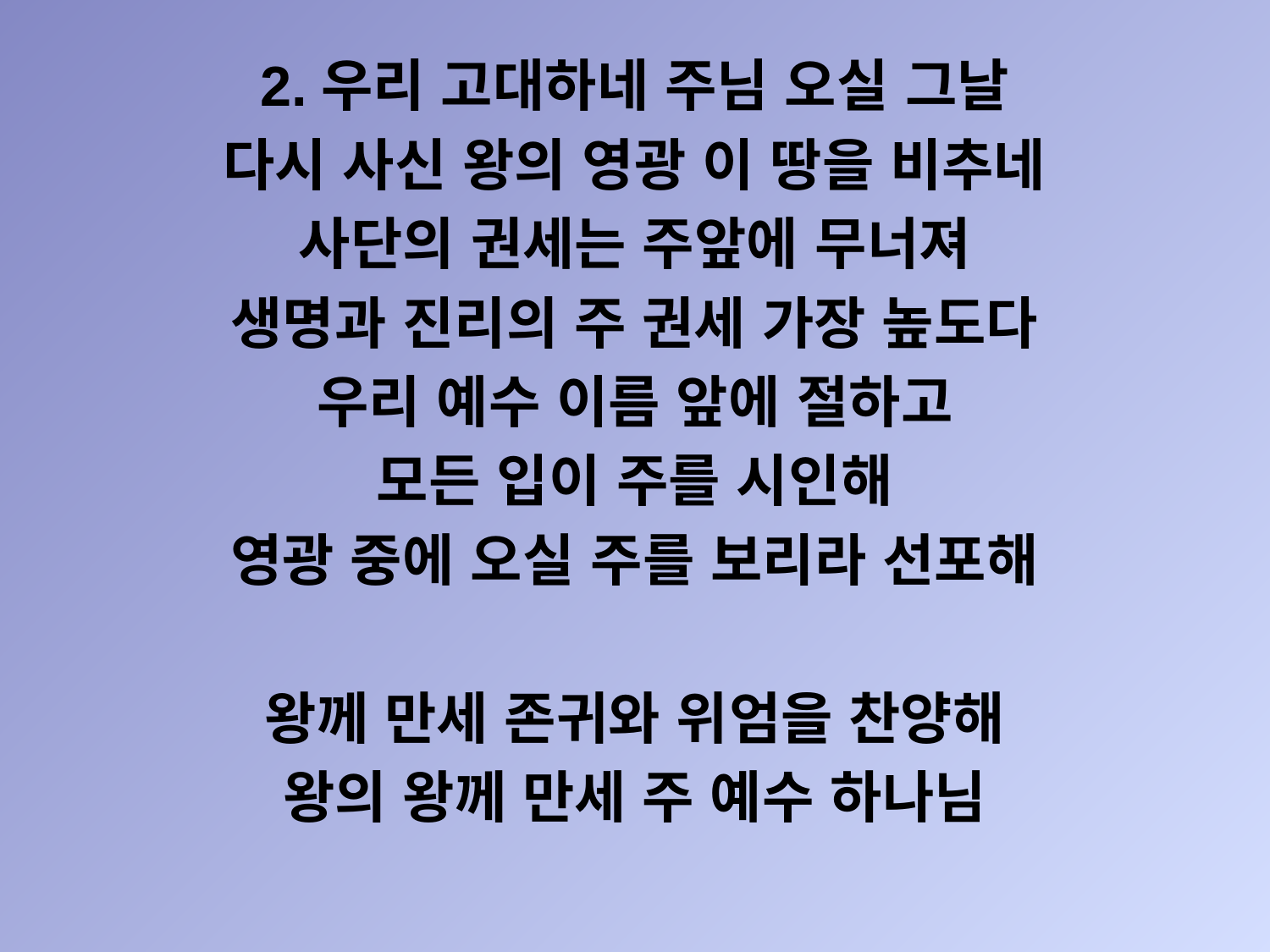

2.우리 고대하네 주님 오실 그날
다시 사신 왕의 영광 이 땅을 비추네
사단의 권세는 주앞에 무너져
생명과 진리의 주 권세 가장 높도다
우리 예수 이름 앞에 절하고
모든 입이 주를 시인해
영광 중에 오실 주를 보리라 선포해

왕께 만세 존귀와 위엄을 찬양해
왕의 왕께 만세 주 예수 하나님